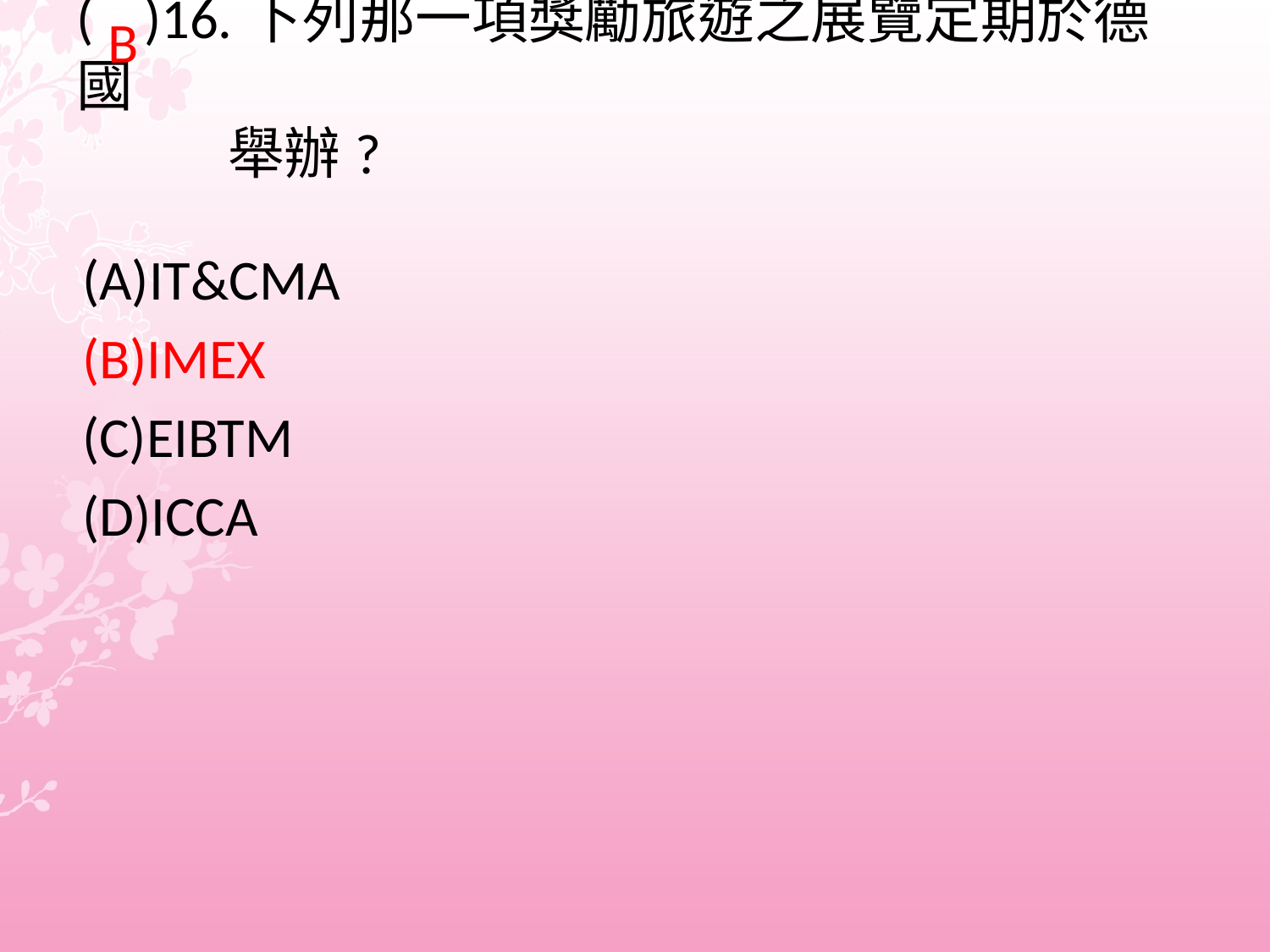

B

(A)IT&CMA
(B)IMEX
(C)EIBTM
(D)ICCA
# (    )16.下列那一項獎勵旅遊之展覽定期於德國 舉辦?